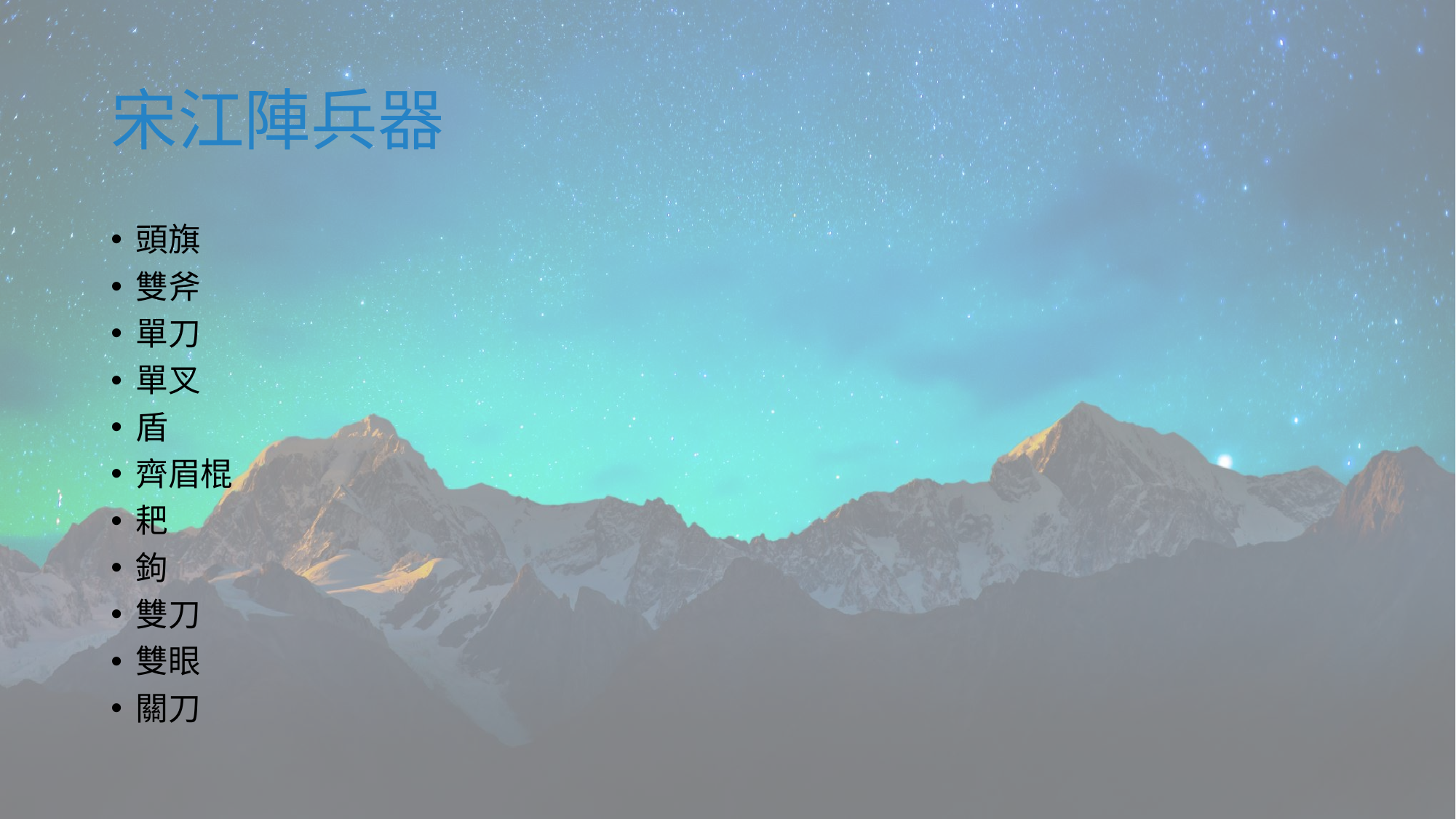

# 宋江陣兵器
頭旗
雙斧
單刀
單叉
盾
齊眉棍
耙
鉤
雙刀
雙眼
關刀